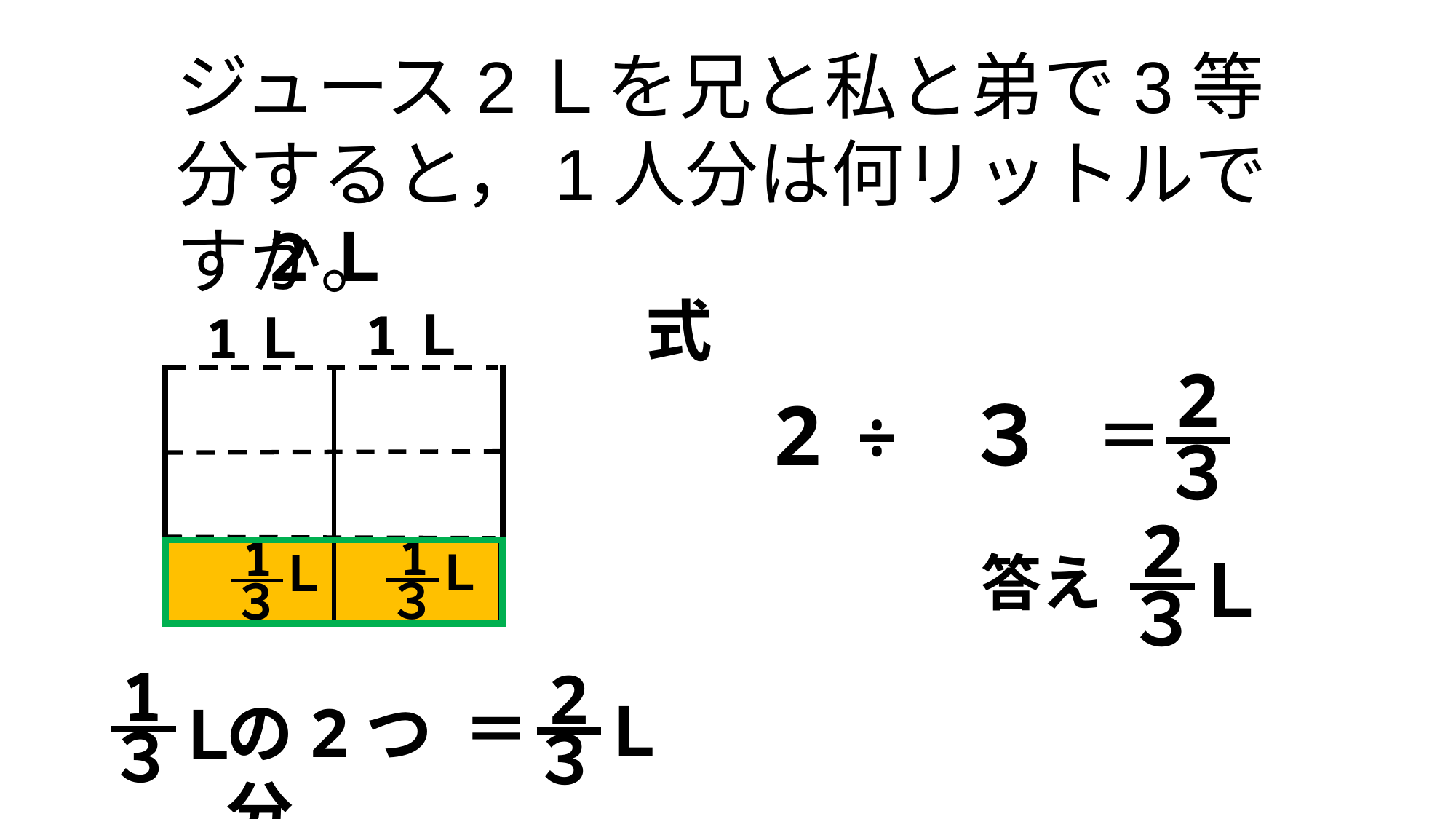

ジュース2Ｌを兄と私と弟で3等分すると，1人分は何リットルですか。
2Ｌ
式
1Ｌ
1Ｌ
2
３
2
３
÷
＝
2
３
Ｌ
1
３
Ｌ
1
３
Ｌ
答え

1
３
Ｌ
2
３
Ｌ
＝
の2つ分